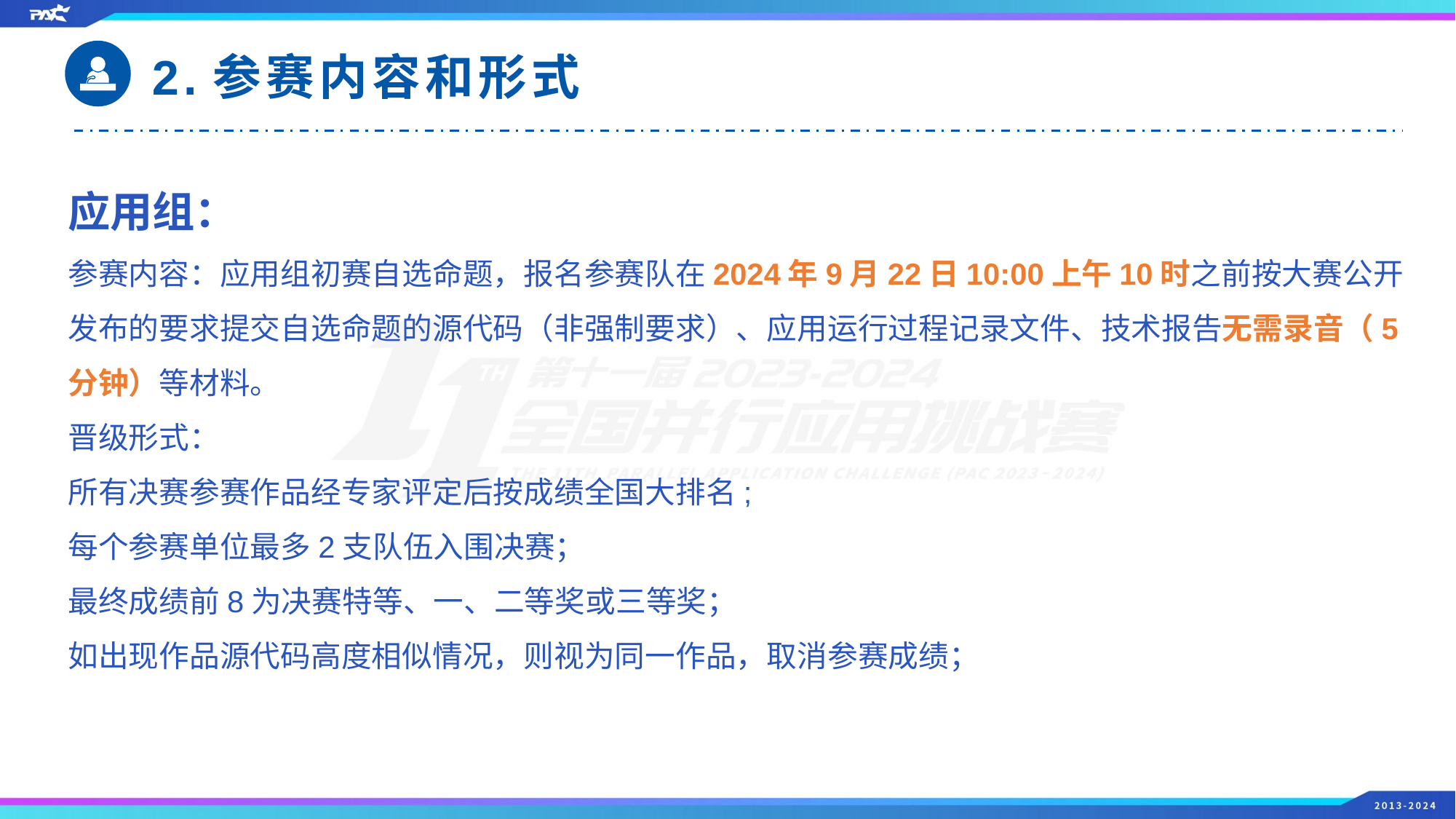

2.参赛内容和形式
应用组：
参赛内容：应用组初赛自选命题，报名参赛队在2024年9月22日10:00上午10时之前按大赛公开发布的要求提交自选命题的源代码（非强制要求）、应用运行过程记录文件、技术报告无需录音（5分钟）等材料。
晋级形式：
所有决赛参赛作品经专家评定后按成绩全国大排名;
每个参赛单位最多2支队伍入围决赛；
最终成绩前8为决赛特等、一、二等奖或三等奖；
如出现作品源代码高度相似情况，则视为同一作品，取消参赛成绩；